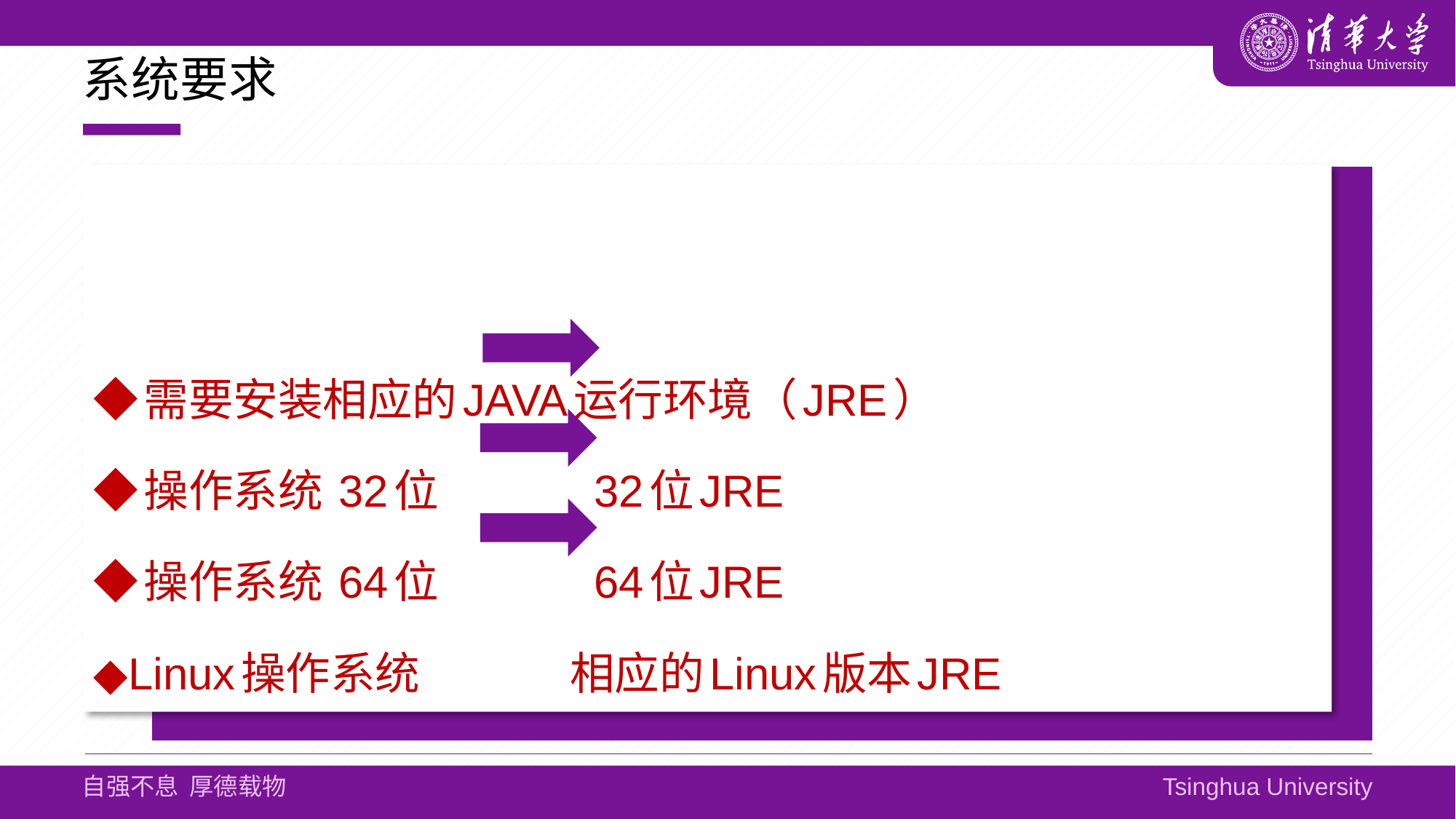

# 系统要求

◆需要安装相应的JAVA运行环境（JRE）
◆操作系统 32位               32位JRE
◆操作系统 64位               64位JRE
◆Linux操作系统               相应的Linux版本JRE